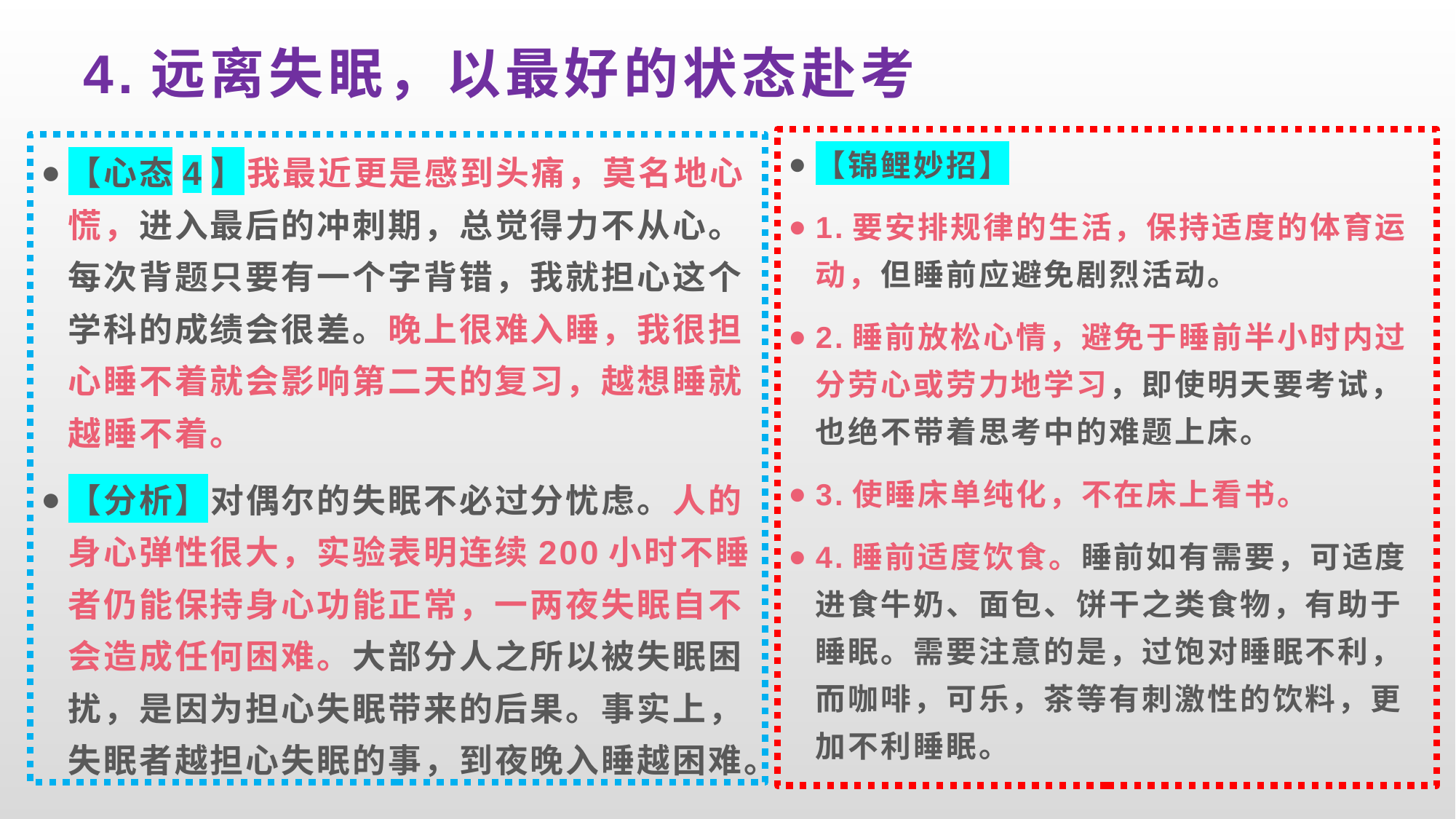

# 4.远离失眠，以最好的状态赴考
【锦鲤妙招】
1.要安排规律的生活，保持适度的体育运动，但睡前应避免剧烈活动。
2.睡前放松心情，避免于睡前半小时内过分劳心或劳力地学习，即使明天要考试，也绝不带着思考中的难题上床。
3.使睡床单纯化，不在床上看书。
4.睡前适度饮食。睡前如有需要，可适度进食牛奶、面包、饼干之类食物，有助于睡眠。需要注意的是，过饱对睡眠不利，而咖啡，可乐，茶等有刺激性的饮料，更加不利睡眠。
【心态4】我最近更是感到头痛，莫名地心慌，进入最后的冲刺期，总觉得力不从心。每次背题只要有一个字背错，我就担心这个学科的成绩会很差。晚上很难入睡，我很担心睡不着就会影响第二天的复习，越想睡就越睡不着。
【分析】对偶尔的失眠不必过分忧虑。人的身心弹性很大，实验表明连续200小时不睡者仍能保持身心功能正常，一两夜失眠自不会造成任何困难。大部分人之所以被失眠困扰，是因为担心失眠带来的后果。事实上，失眠者越担心失眠的事，到夜晚入睡越困难。